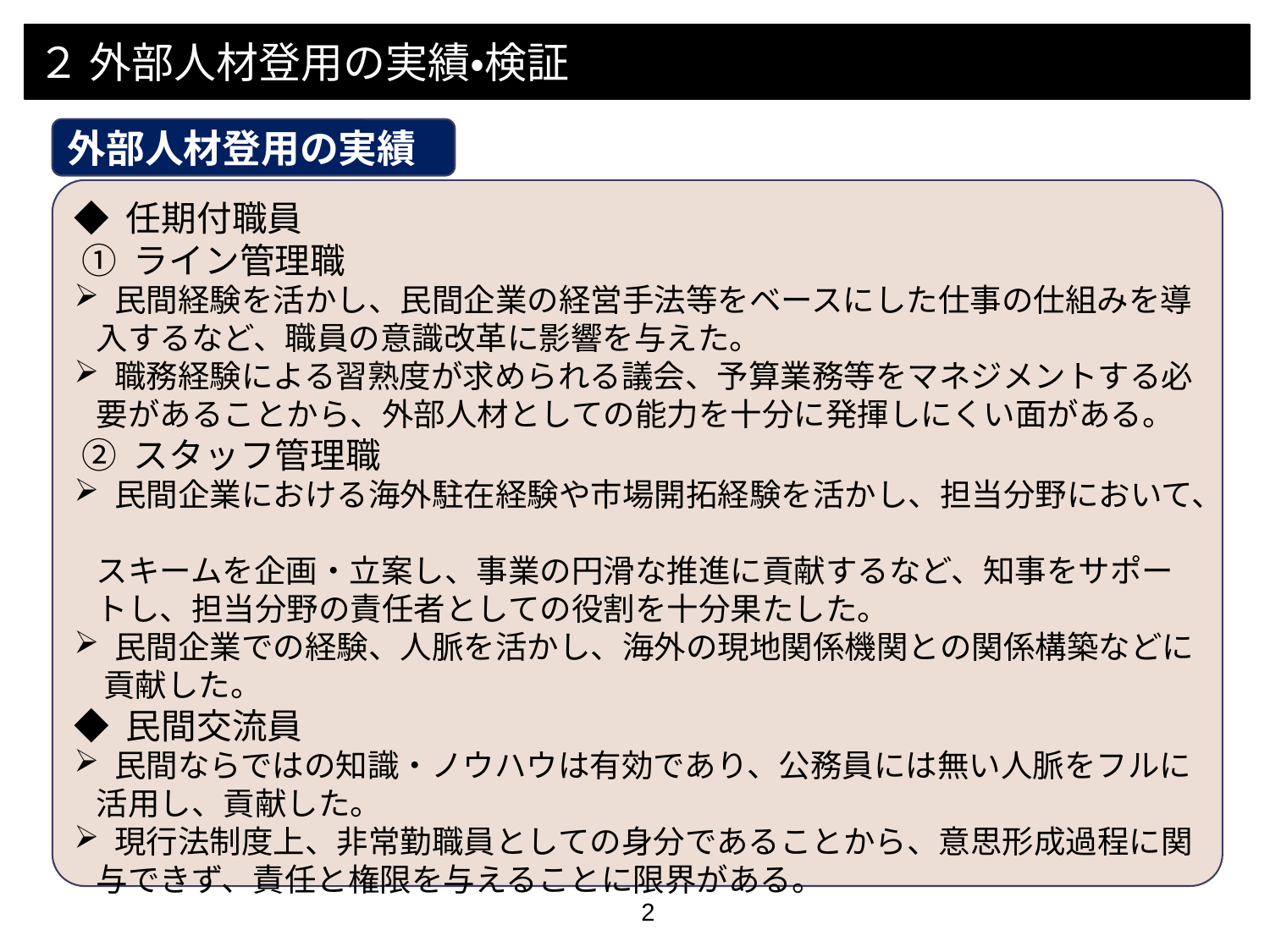

２ 外部人材登用の実績・検証
外部人材登用の実績
◆ 任期付職員
 ① ライン管理職
 民間経験を活かし、民間企業の経営手法等をベースにした仕事の仕組みを導
  入するなど、職員の意識改革に影響を与えた。
 職務経験による習熟度が求められる議会、予算業務等をマネジメントする必
  要があることから、外部人材としての能力を十分に発揮しにくい面がある。
 ② スタッフ管理職
 民間企業における海外駐在経験や市場開拓経験を活かし、担当分野において、
  スキームを企画・立案し、事業の円滑な推進に貢献するなど、知事をサポー
  トし、担当分野の責任者としての役割を十分果たした。
 民間企業での経験、人脈を活かし、海外の現地関係機関との関係構築などに
   貢献した。
◆ 民間交流員
 民間ならではの知識・ノウハウは有効であり、公務員には無い人脈をフルに
  活用し、貢献した。
 現行法制度上、非常勤職員としての身分であることから、意思形成過程に関
  与できず、責任と権限を与えることに限界がある。

2